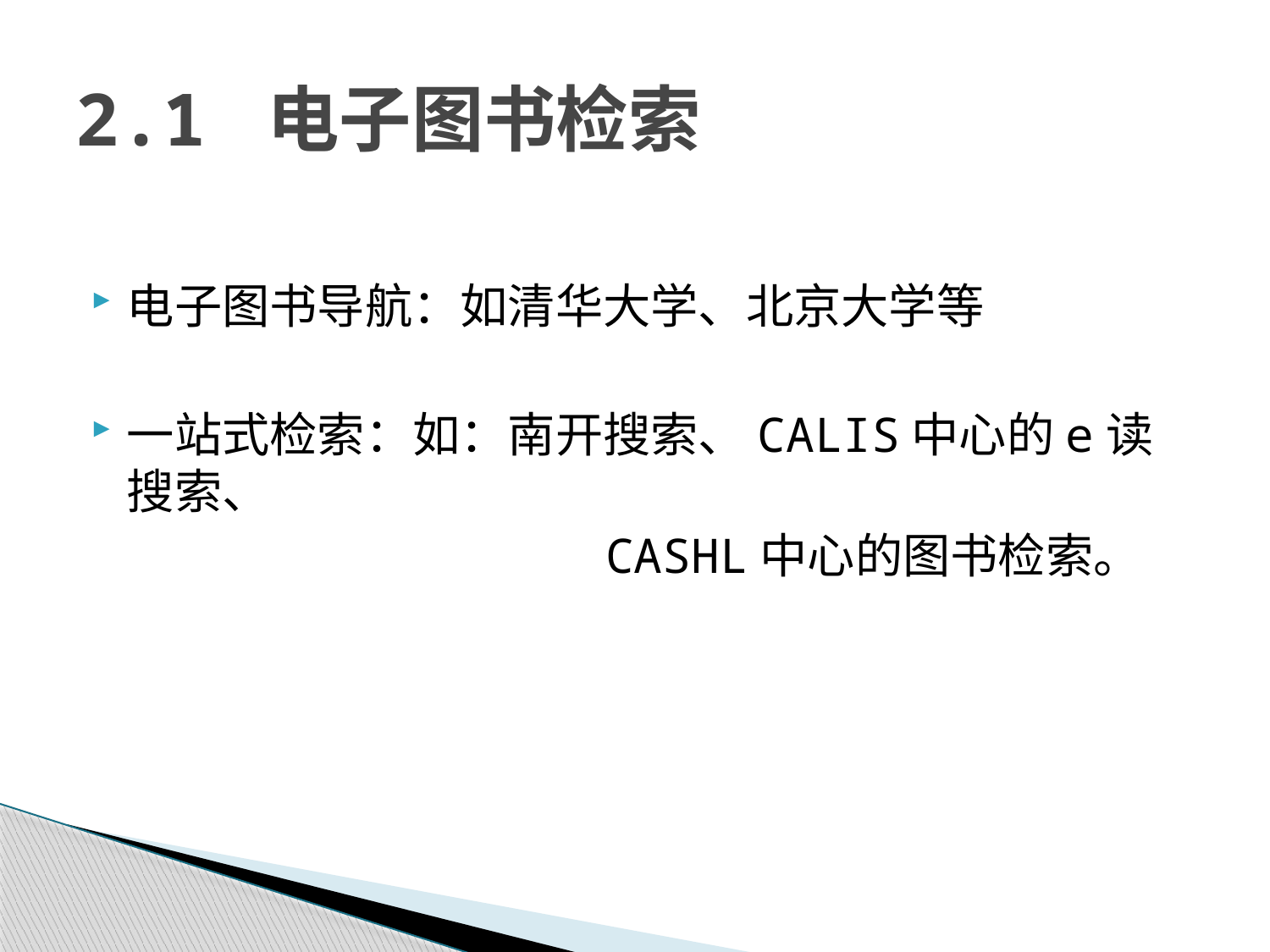

# 2.1 电子图书检索

电子图书导航：如清华大学、北京大学等

一站式检索：如：南开搜索、CALIS中心的e读搜索、
                  CASHL中心的图书检索。